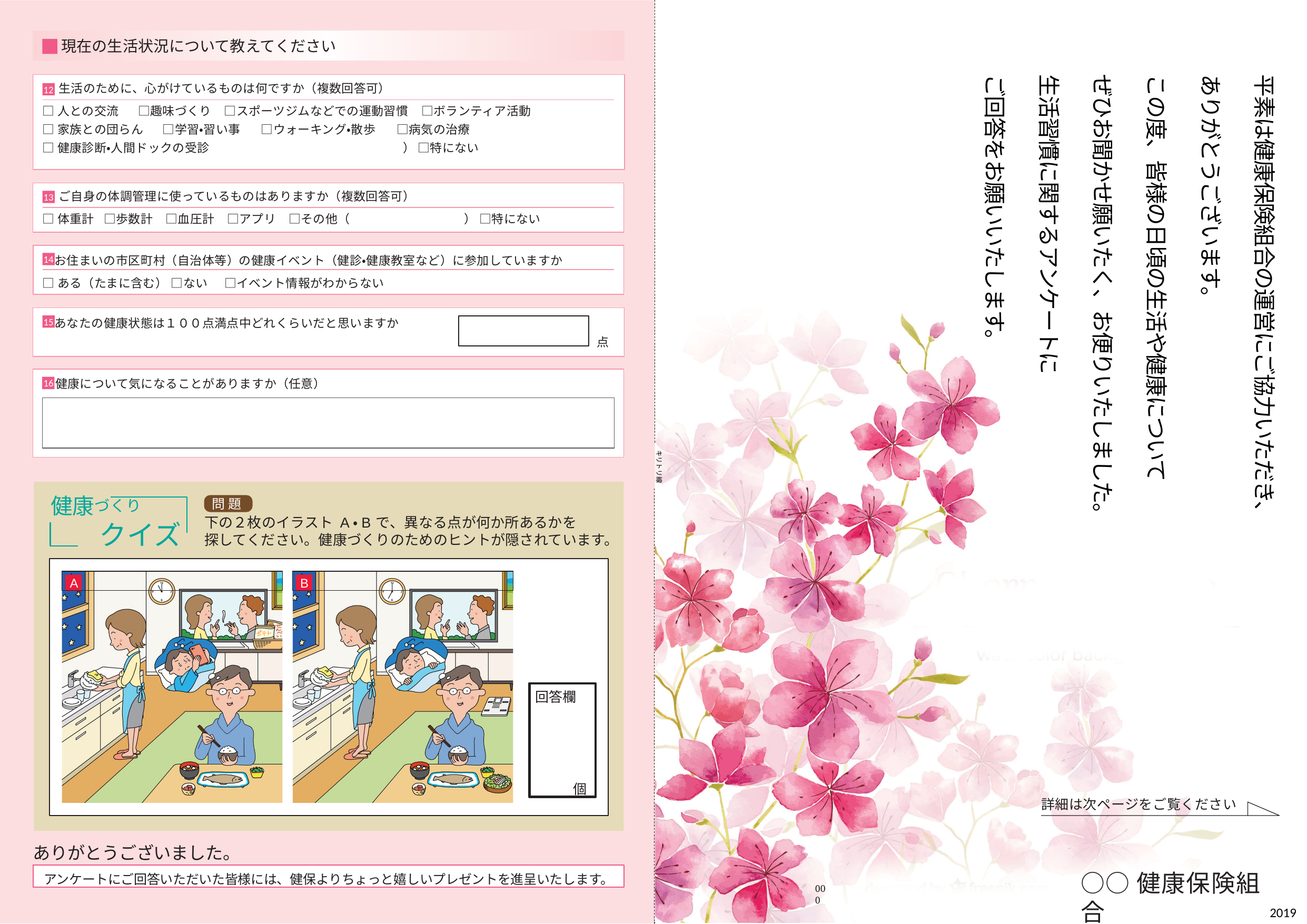

現在の生活状況について教えてください

A3見開き
平素は健康保険組合の運営にご協力いただき、

ありがとうございます。

この度、皆様の日頃の生活や健康について

ぜひお聞かせ願いたく、お便りいたしました。

生活習慣に関するアンケートに

ご回答をお願いいたします。
    生活のために、心がけているものは何ですか（複数回答可）
□人との交流	□趣味づくり	□スポーツジムなどでの運動習慣	□ボランティア活動
□家族との団らん	□学習・習い事	□ウォーキング・散歩	□病気の治療
□健康診断・人間ドックの受診	     	） □特にない

12

    ご自身の体調管理に使っているものはありますか（複数回答可）
□体重計	□歩数計	□血圧計	□アプリ	□その他（	） □特にない

13

      お住まいの市区町村（自治体等）の健康イベント（健診・健康教室など）に参加していますか
□ある（たまに含む） □ない	□イベント情報がわからない

14

      あなたの健康状態は１００点満点中どれくらいだと思いますか
点

15

       健康について気になることがありますか（任意）

16

キリトリ線

健康づくり
クイズ
問 題
下の２枚のイラスト A・Bで、異なる点が何か所あるかを
探してください。健康づくりのためのヒントが隠されています。

A
B

回答欄

個
詳細は次ページをご覧ください

ありがとうございました。
アンケートにご回答いただいた皆様には、健保よりちょっと嬉しいプレゼントを進呈いたします。
○○健康保険組合
000
2019